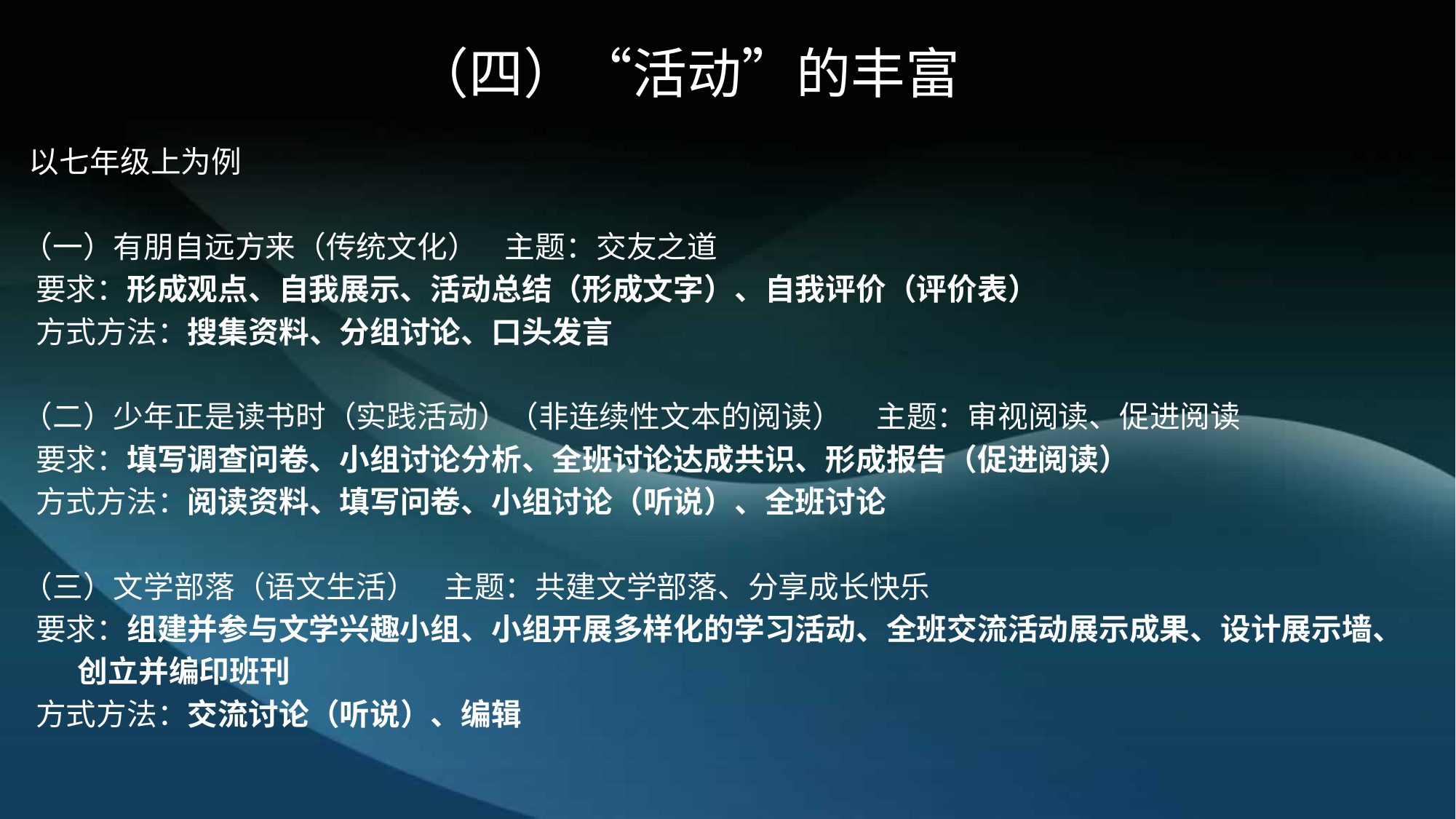

# （四）“活动”的丰富

  以七年级上为例

 （一）有朋自远方来（传统文化）    主题：交友之道
   要求：形成观点、自我展示、活动总结（形成文字）、自我评价（评价表）
   方式方法：搜集资料、分组讨论、口头发言

 （二）少年正是读书时（实践活动）（非连续性文本的阅读）     主题：审视阅读、促进阅读
   要求：填写调查问卷、小组讨论分析、全班讨论达成共识、形成报告（促进阅读）
   方式方法：阅读资料、填写问卷、小组讨论（听说）、全班讨论

 （三）文学部落（语文生活）    主题：共建文学部落、分享成长快乐
   要求：组建并参与文学兴趣小组、小组开展多样化的学习活动、全班交流活动展示成果、设计展示墙、
         创立并编印班刊
   方式方法：交流讨论（听说）、编辑